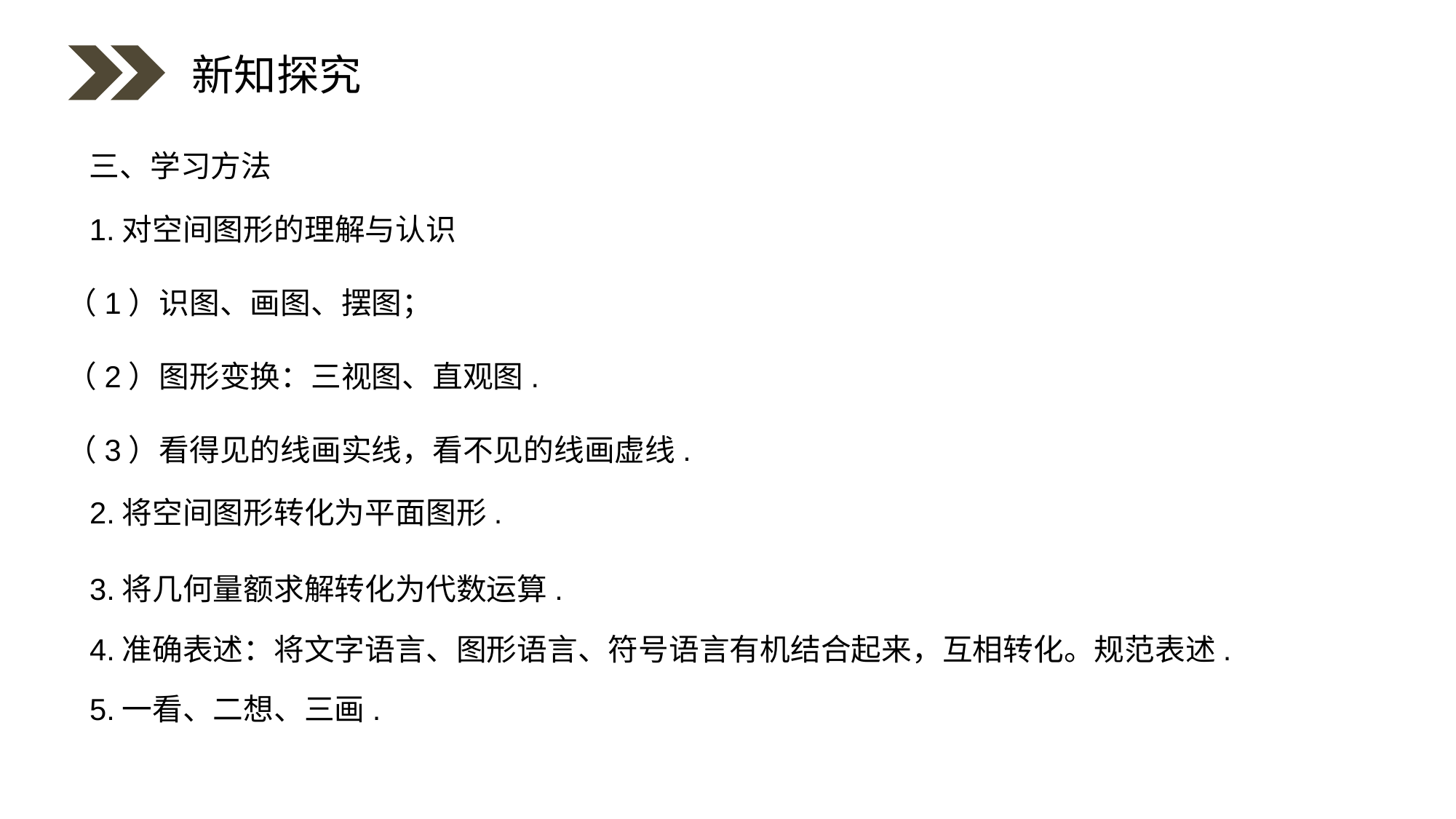

新知探究
三、学习方法
1.对空间图形的理解与认识
（1）识图、画图、摆图；
（2）图形变换：三视图、直观图.
（3）看得见的线画实线，看不见的线画虚线.
2.将空间图形转化为平面图形.
3.将几何量额求解转化为代数运算.
4.准确表述：将文字语言、图形语言、符号语言有机结合起来，互相转化。规范表述.
5.一看、二想、三画.